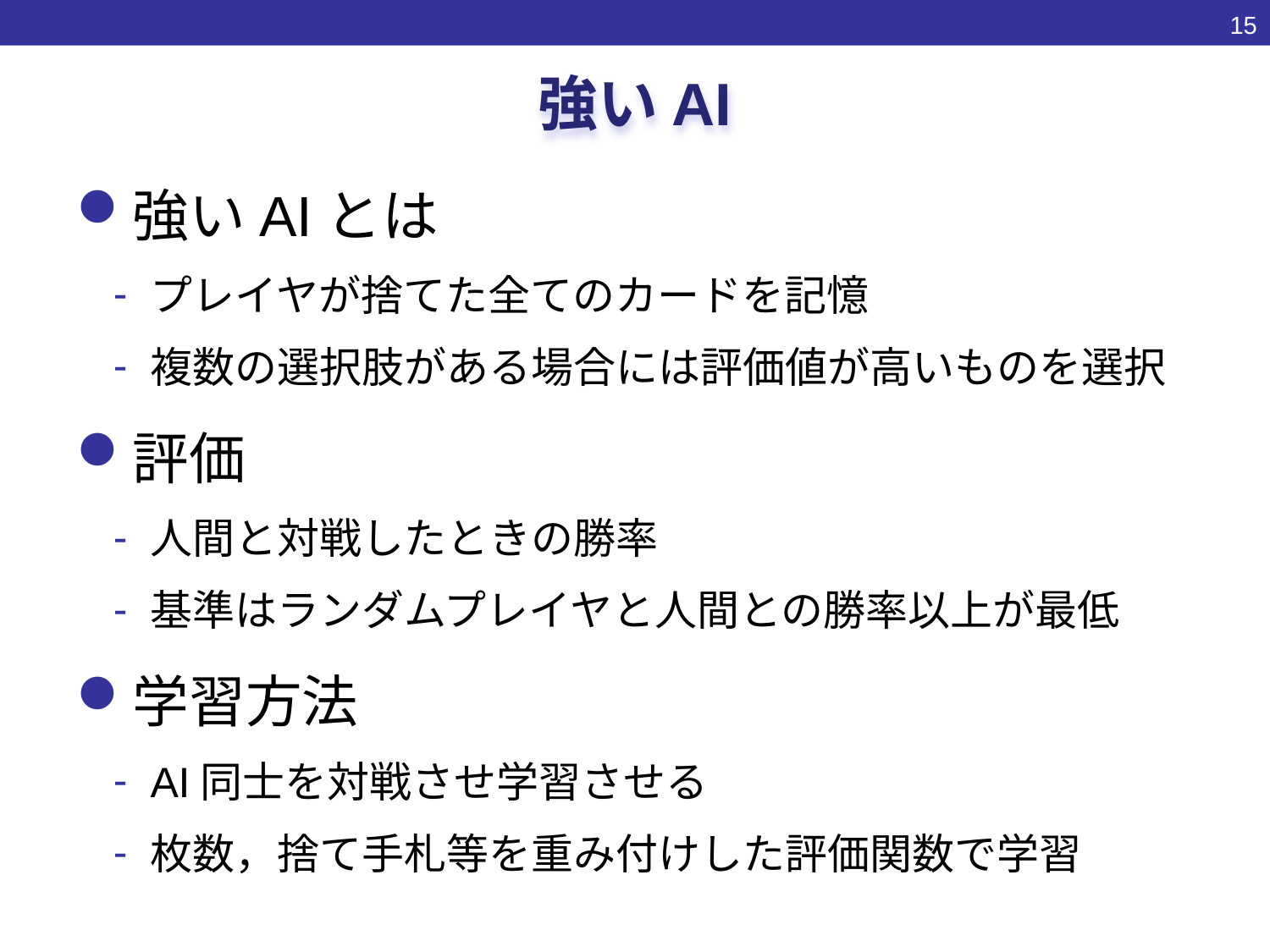

15
# 強いAI
強いAIとは
プレイヤが捨てた全てのカードを記憶
複数の選択肢がある場合には評価値が高いものを選択
評価
人間と対戦したときの勝率
基準はランダムプレイヤと人間との勝率以上が最低
学習方法
AI同士を対戦させ学習させる
枚数，捨て手札等を重み付けした評価関数で学習